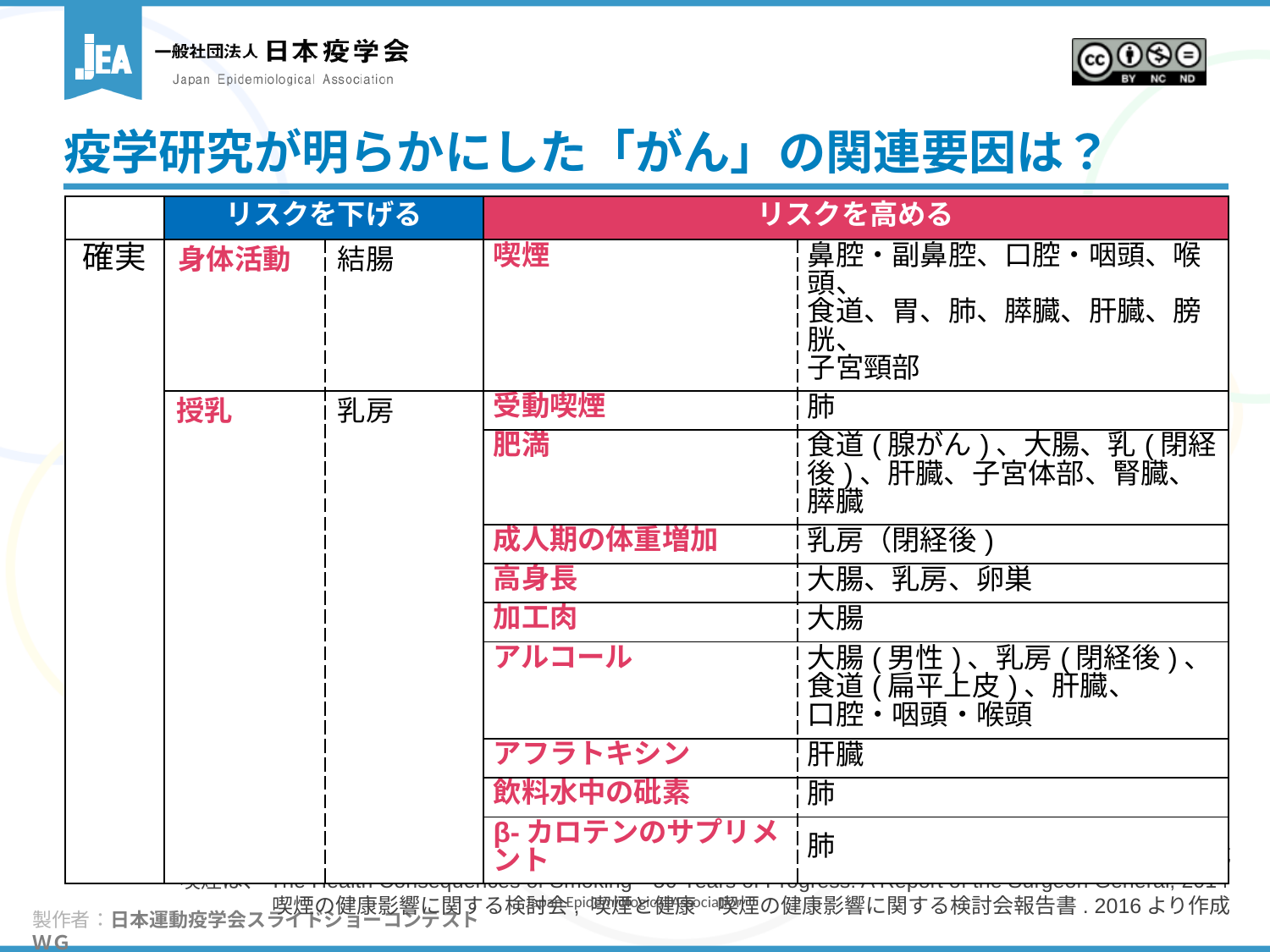

疫学研究が明らかにした「がん」の関連要因は？

|  | リスクを下げる |  | リスクを高める |  |
| --- | --- | --- | --- | --- |
| 確実 | 身体活動 | 結腸 | 喫煙 | 鼻腔・副鼻腔、口腔・咽頭、喉頭、 食道、胃、肺、膵臓、肝臓、膀胱、 子宮頸部 |
|  | 授乳 | 乳房 | 受動喫煙 | 肺 |
|  |  |  | 肥満 | 食道(腺がん)、大腸、乳(閉経後)、肝臓、子宮体部、腎臓、膵臓 |
|  |  |  | 成人期の体重増加 | 乳房（閉経後) |
|  |  |  | 高身長 | 大腸、乳房、卵巣 |
|  |  |  | 加工肉 | 大腸 |
|  |  |  | アルコール | 大腸(男性)、乳房(閉経後)、 食道(扁平上皮)、肝臓、 口腔・咽頭・喉頭 |
|  |  |  | アフラトキシン | 肝臓 |
|  |  |  | 飲料水中の砒素 | 肺 |
|  |  |  | β-カロテンのサプリメント | 肺 |
World Cancer Research Fund / American Institute for Cancer Research.
Food, Nutrition, Physical Activity, and the Prevention of Cancer: a Global Perspective. Washington, DC: AICR, 2007より作成
喫煙は、The Health Consequences of Smoking—50 Years of Progress: A Report of the Surgeon General, 2014
喫煙の健康影響に関する検討会, 喫煙と健康　喫煙の健康影響に関する検討会報告書. 2016より作成
製作者：日本運動疫学会スライドショーコンテストＷＧ